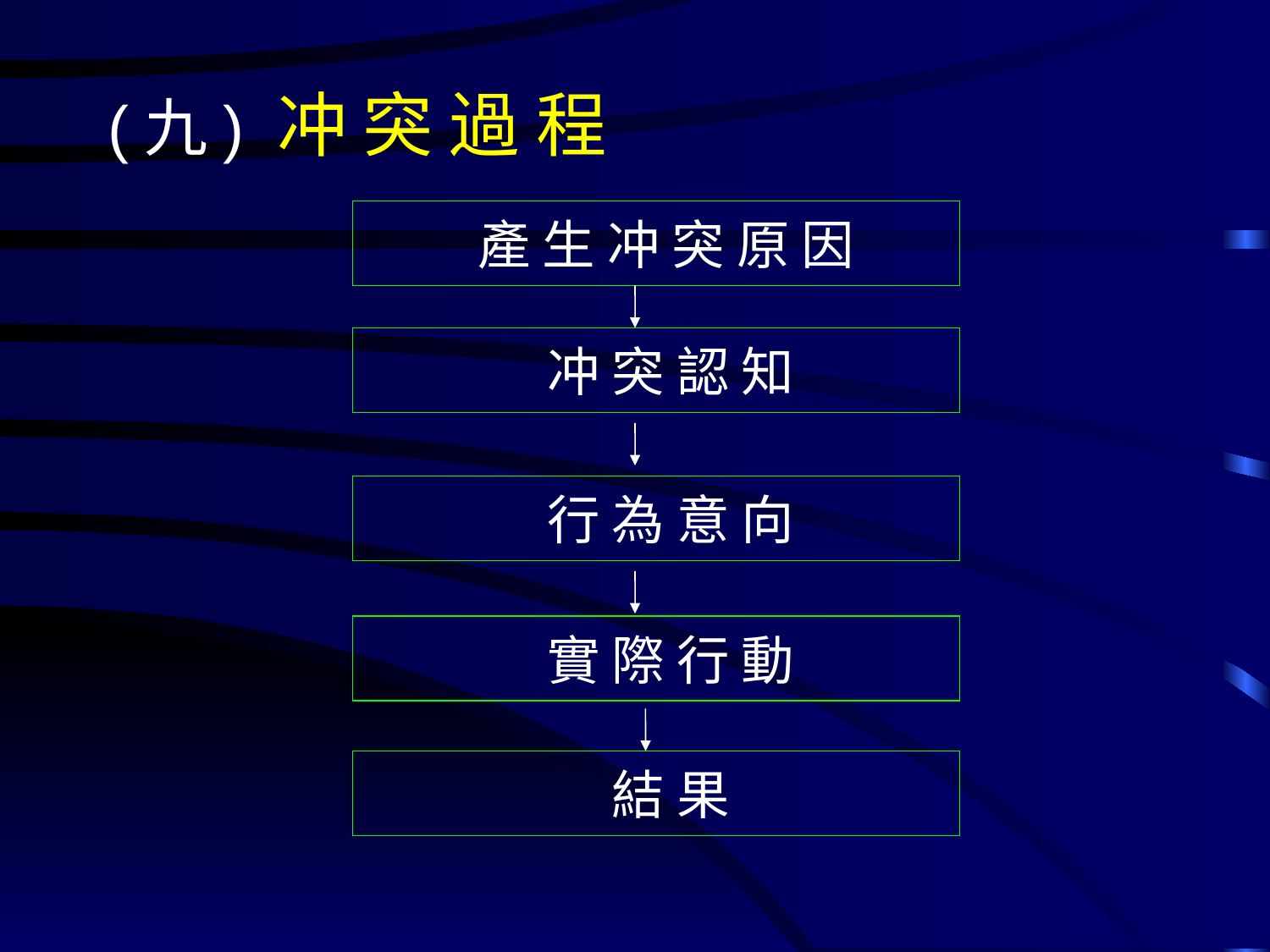

(九) 冲 突 過 程

 產 生 冲 突 原 因

# (九) 冲 突 過 程
  冲 突 認 知

  行 為 意 向

  實 際 行 動

  結 果